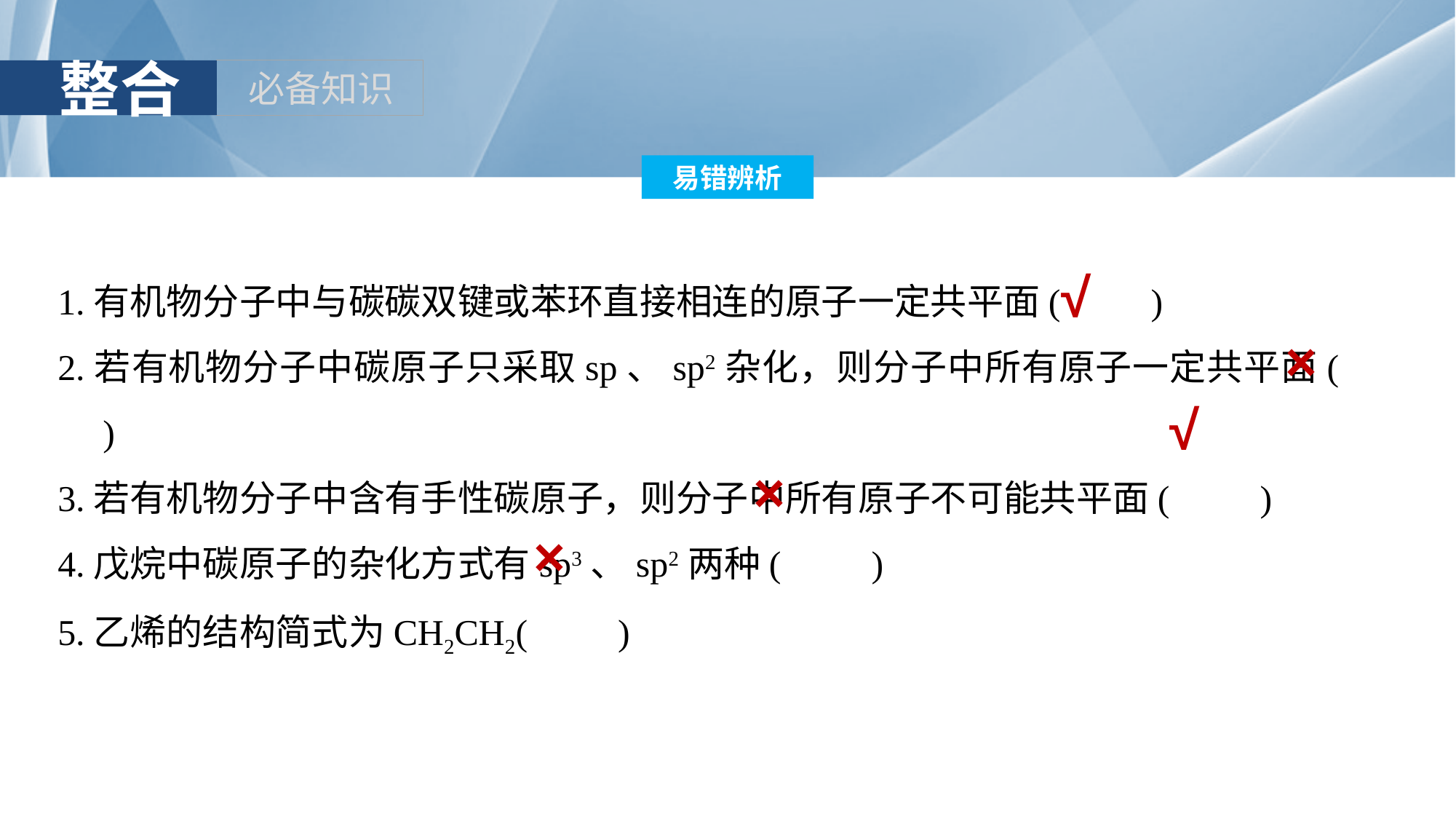

1.有机物分子中与碳碳双键或苯环直接相连的原子一定共平面(　　)
2.若有机物分子中碳原子只采取sp、sp2杂化，则分子中所有原子一定共平面(　　)
3.若有机物分子中含有手性碳原子，则分子中所有原子不可能共平面(　　)
4.戊烷中碳原子的杂化方式有sp3、sp2两种(　　)
5.乙烯的结构简式为CH2CH2(　　)
√
×
√
×
×